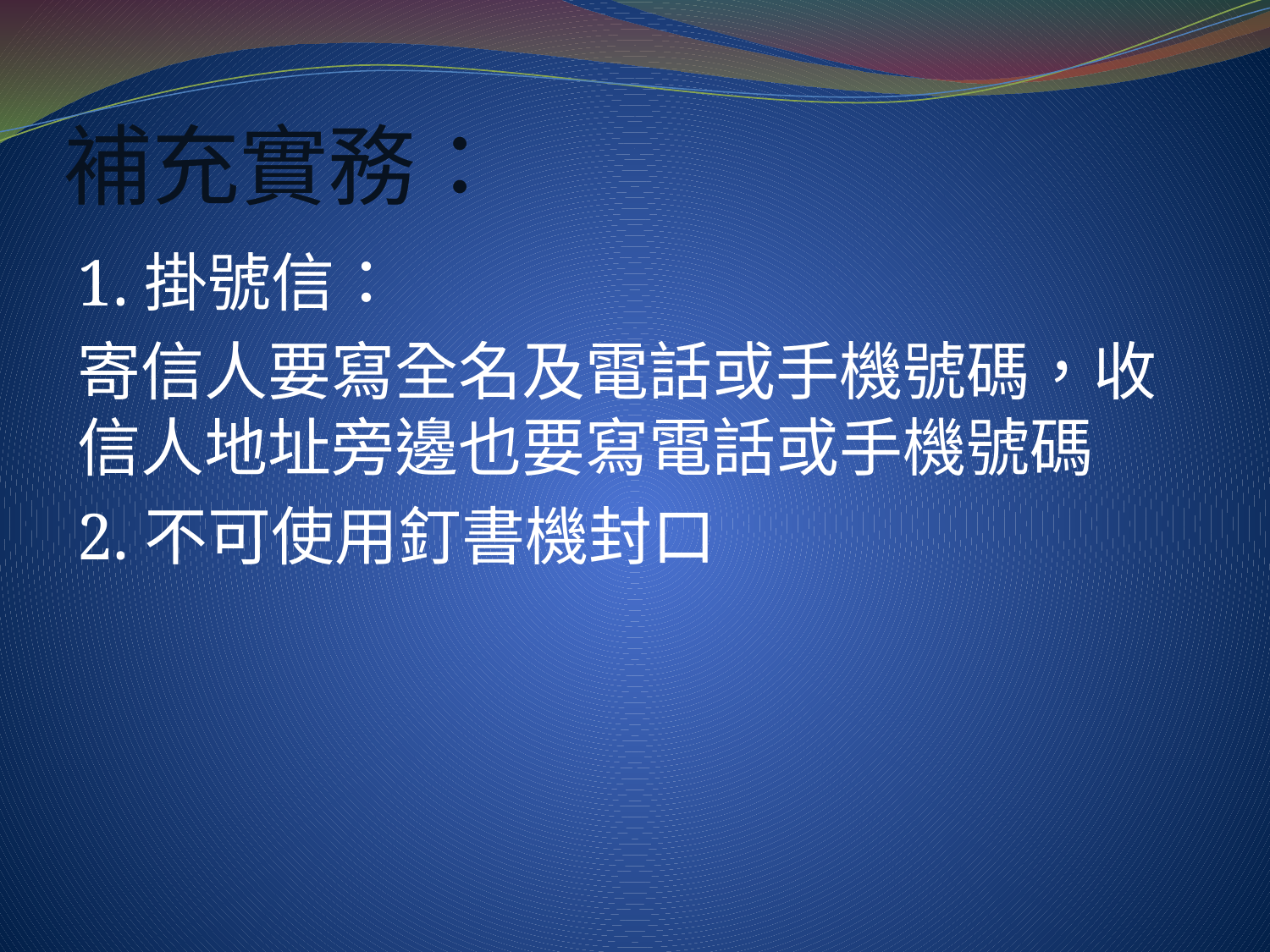

# 補充實務：
1.掛號信：
寄信人要寫全名及電話或手機號碼，收信人地址旁邊也要寫電話或手機號碼
2.不可使用釘書機封口